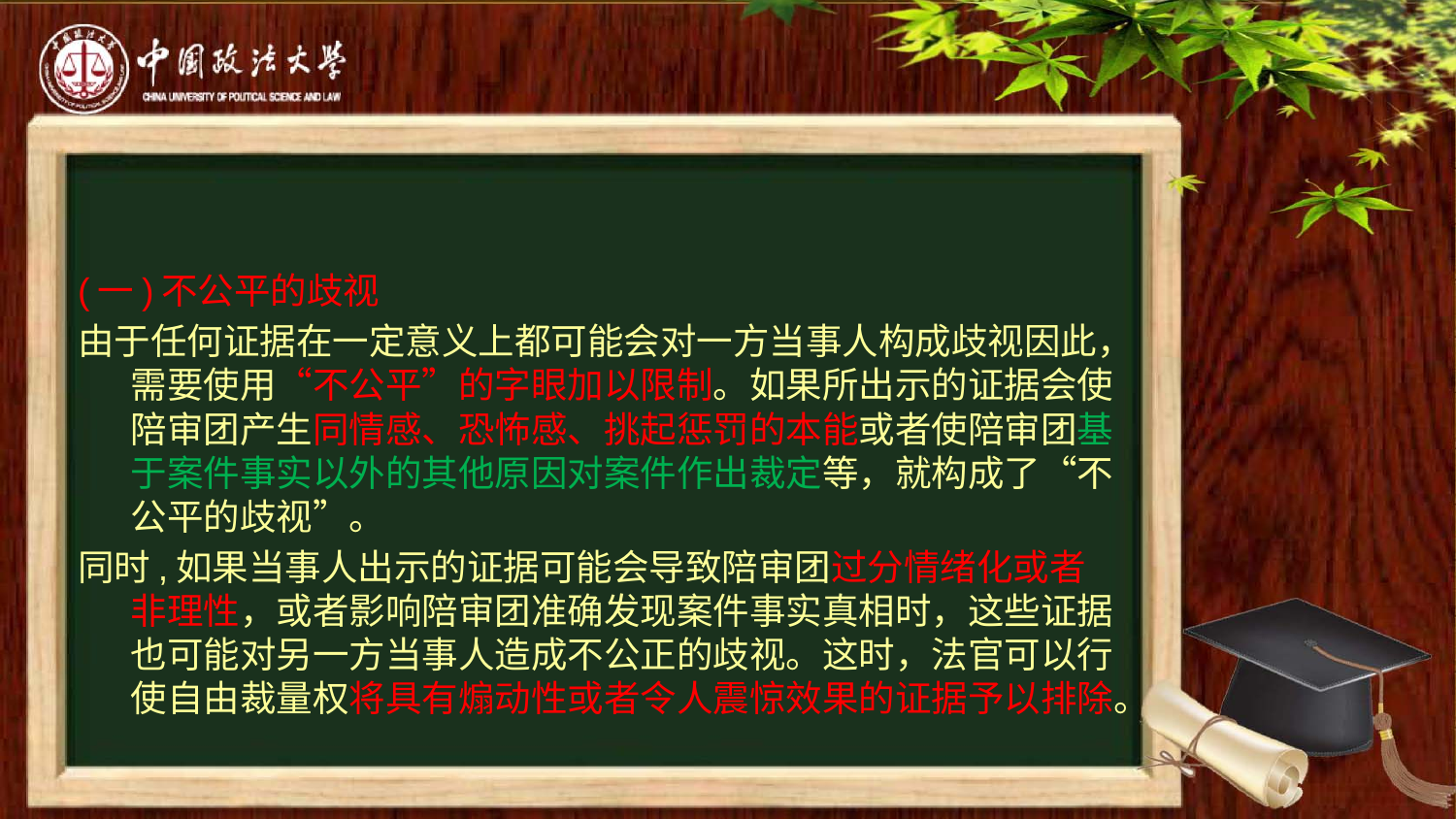

#
(一)不公平的歧视
由于任何证据在一定意义上都可能会对一方当事人构成歧视因此，需要使用“不公平”的字眼加以限制。如果所出示的证据会使陪审团产生同情感、恐怖感、挑起惩罚的本能或者使陪审团基于案件事实以外的其他原因对案件作出裁定等，就构成了“不公平的歧视”。
同时,如果当事人出示的证据可能会导致陪审团过分情绪化或者非理性，或者影响陪审团准确发现案件事实真相时，这些证据也可能对另一方当事人造成不公正的歧视。这时，法官可以行使自由裁量权将具有煽动性或者令人震惊效果的证据予以排除。